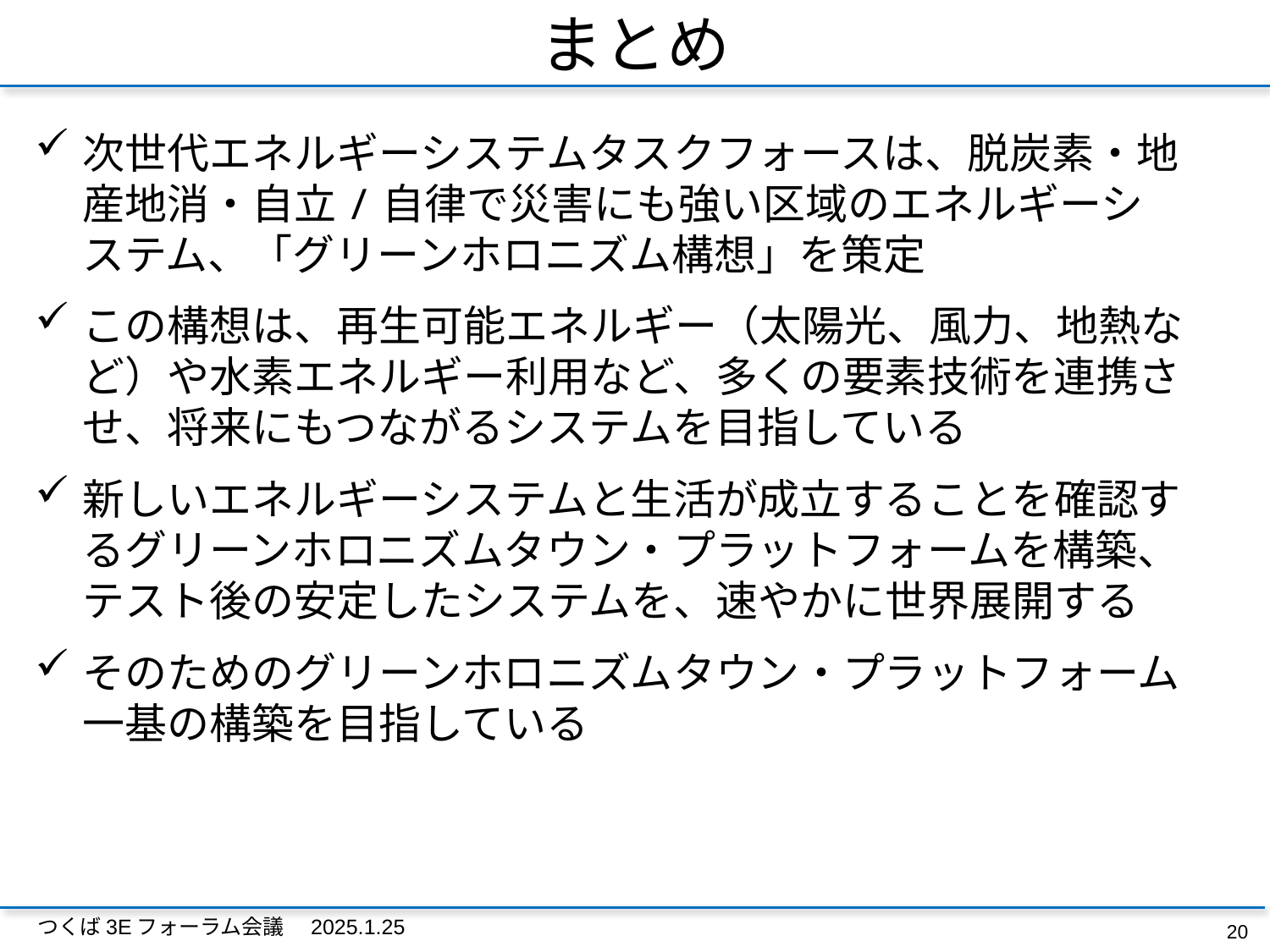

# まとめ
次世代エネルギーシステムタスクフォースは、脱炭素・地産地消・自立/自律で災害にも強い区域のエネルギーシステム、「グリーンホロニズム構想」を策定
この構想は、再生可能エネルギー（太陽光、風力、地熱など）や水素エネルギー利用など、多くの要素技術を連携させ、将来にもつながるシステムを目指している
新しいエネルギーシステムと生活が成立することを確認するグリーンホロニズムタウン・プラットフォームを構築、テスト後の安定したシステムを、速やかに世界展開する
そのためのグリーンホロニズムタウン・プラットフォーム一基の構築を目指している